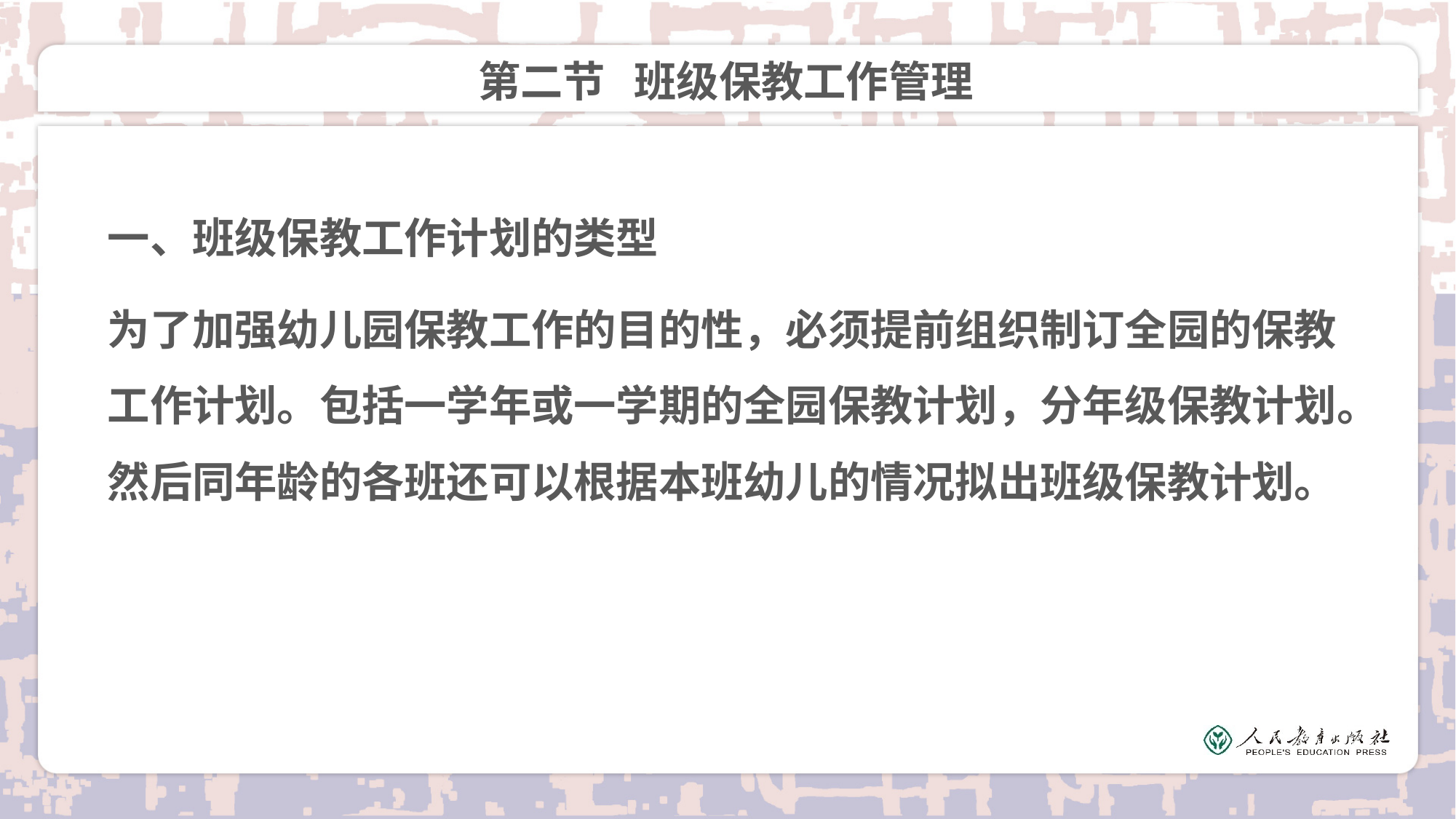

# 第二节   班级保教工作管理
一、班级保教工作计划的类型
为了加强幼儿园保教工作的目的性，必须提前组织制订全园的保教工作计划。包括一学年或一学期的全园保教计划，分年级保教计划。然后同年龄的各班还可以根据本班幼儿的情况拟出班级保教计划。